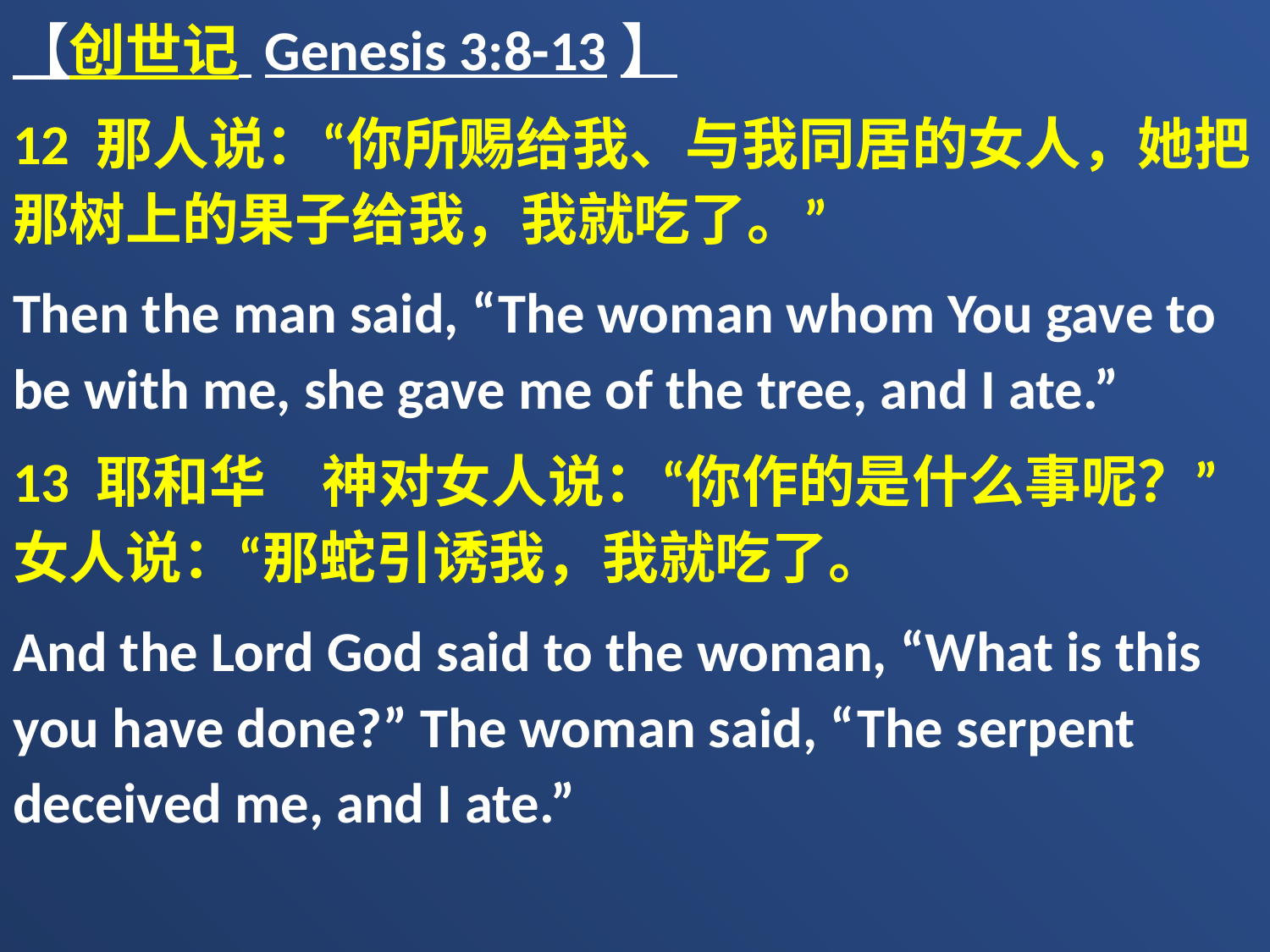

【创世记 Genesis 3:8-13】
12 那人说：“你所赐给我、与我同居的女人，她把那树上的果子给我，我就吃了。”
Then the man said, “The woman whom You gave to be with me, she gave me of the tree, and I ate.”
13 耶和华　神对女人说：“你作的是什么事呢？”女人说：“那蛇引诱我，我就吃了。
And the Lord God said to the woman, “What is this you have done?” The woman said, “The serpent deceived me, and I ate.”